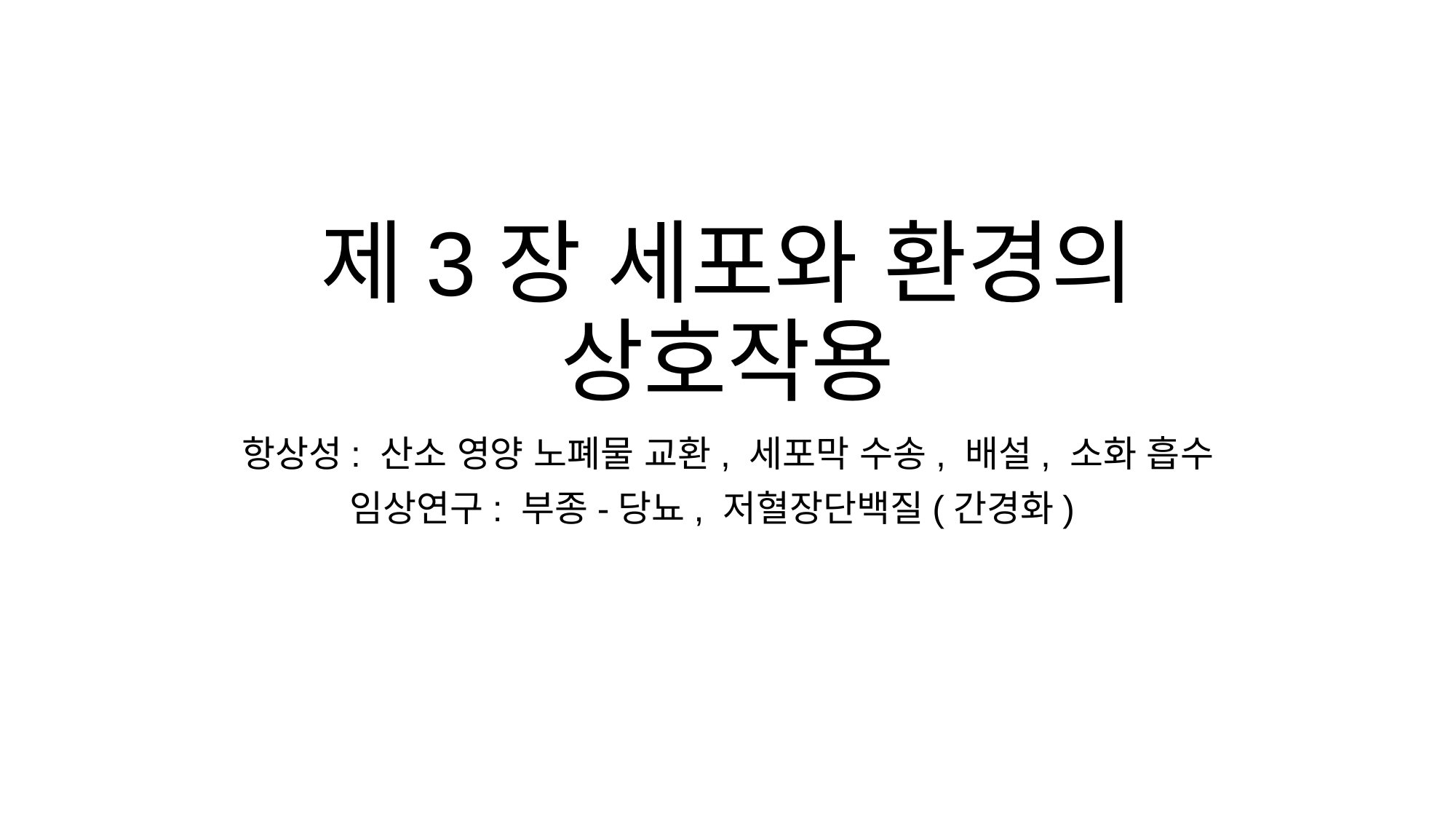

# 제3장 세포와 환경의 상호작용
항상성: 산소 영양 노폐물 교환, 세포막 수송, 배설, 소화 흡수
임상연구: 부종-당뇨, 저혈장단백질(간경화)